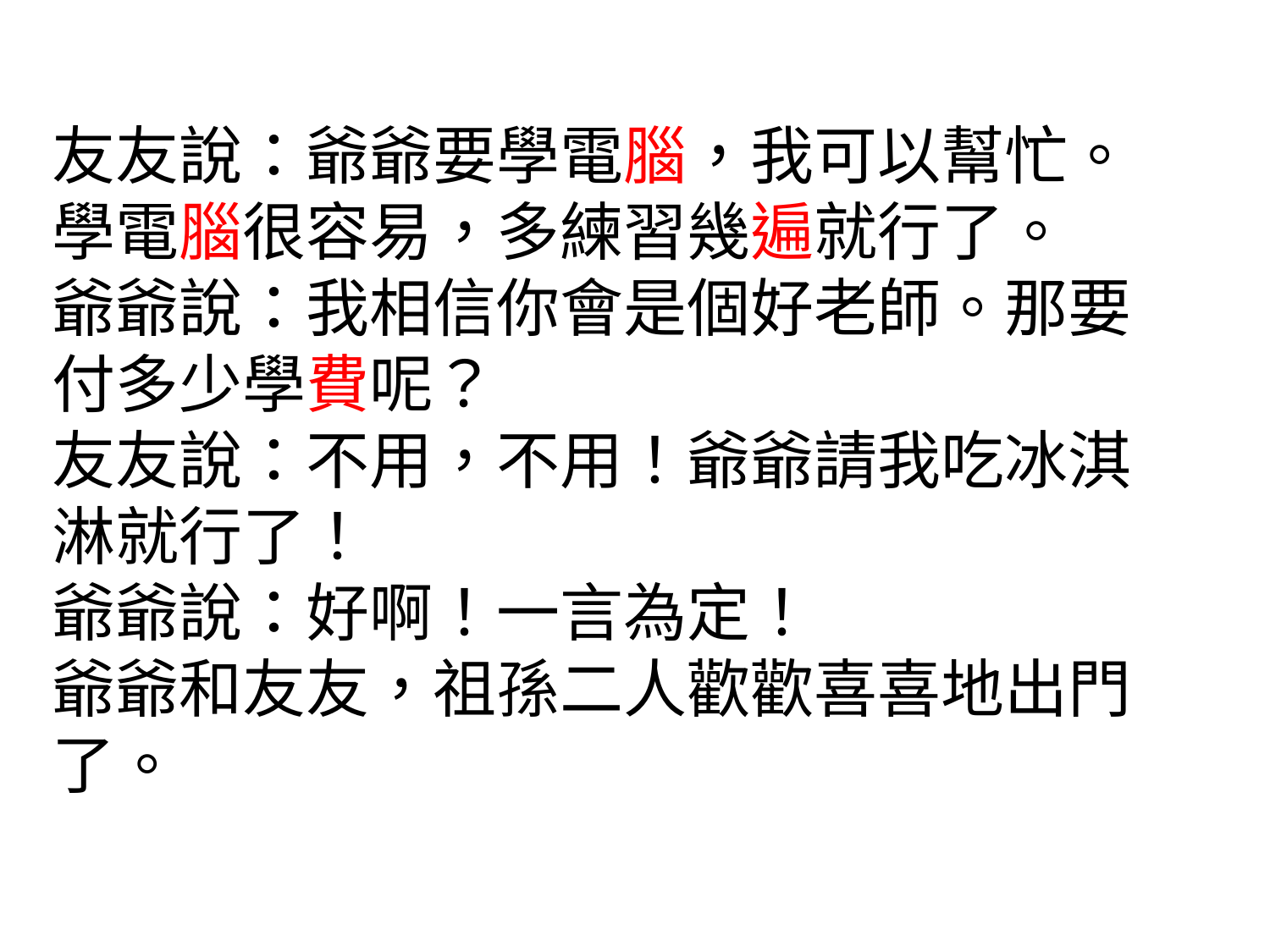

友友說：爺爺要學電腦，我可以幫忙。學電腦很容易，多練習幾遍就行了。
爺爺說：我相信你會是個好老師。那要付多少學費呢？
友友說：不用，不用！爺爺請我吃冰淇淋就行了！
爺爺說：好啊！一言為定！
爺爺和友友，祖孫二人歡歡喜喜地出門了。